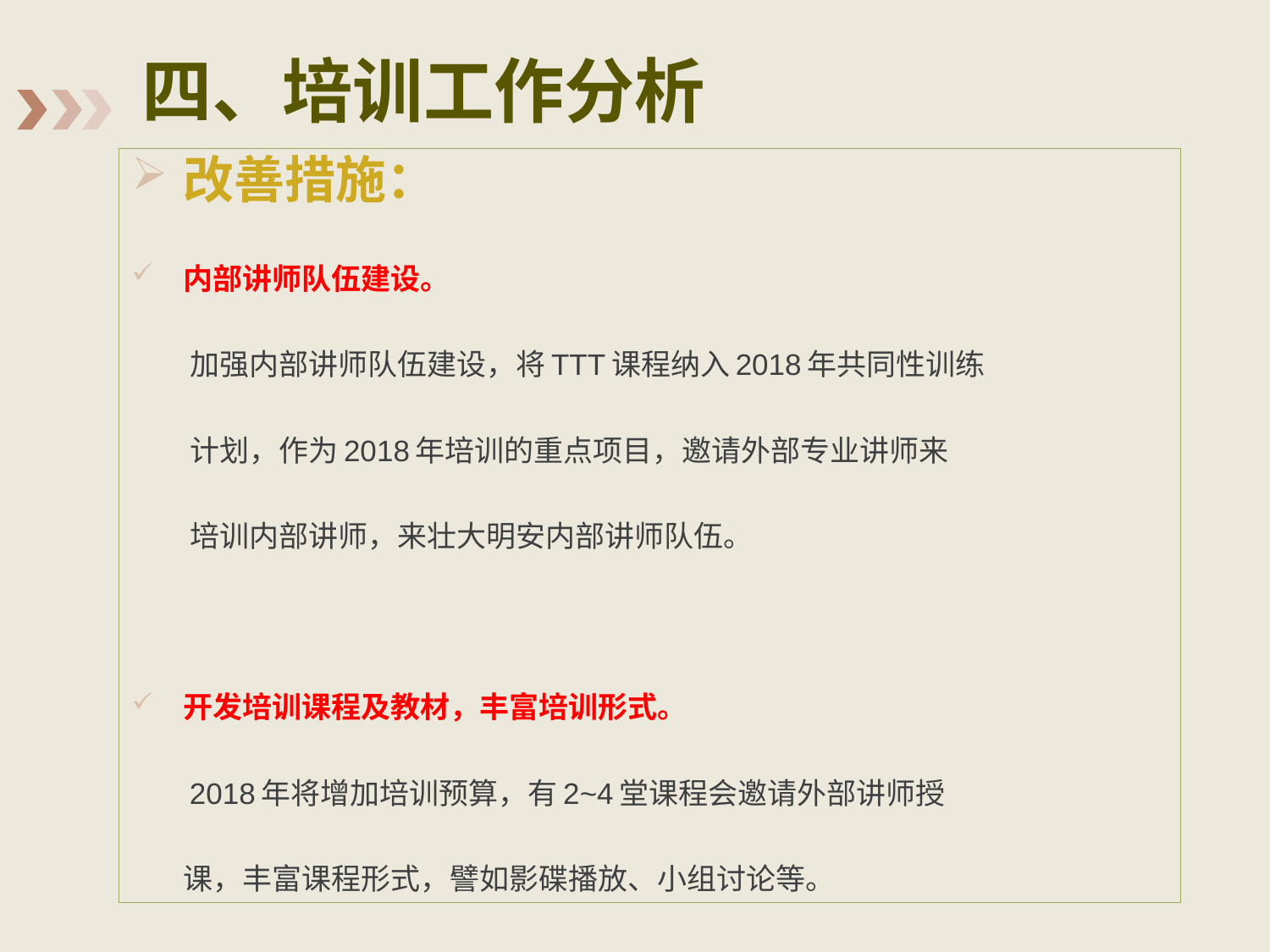

# 四、培训工作分析
改善措施：
内部讲师队伍建设。
        加强内部讲师队伍建设，将TTT课程纳入2018年共同性训练
        计划，作为2018年培训的重点项目，邀请外部专业讲师来
        培训内部讲师，来壮大明安内部讲师队伍。

开发培训课程及教材，丰富培训形式。
       2018年将增加培训预算，有2~4堂课程会邀请外部讲师授
       课，丰富课程形式，譬如影碟播放、小组讨论等。